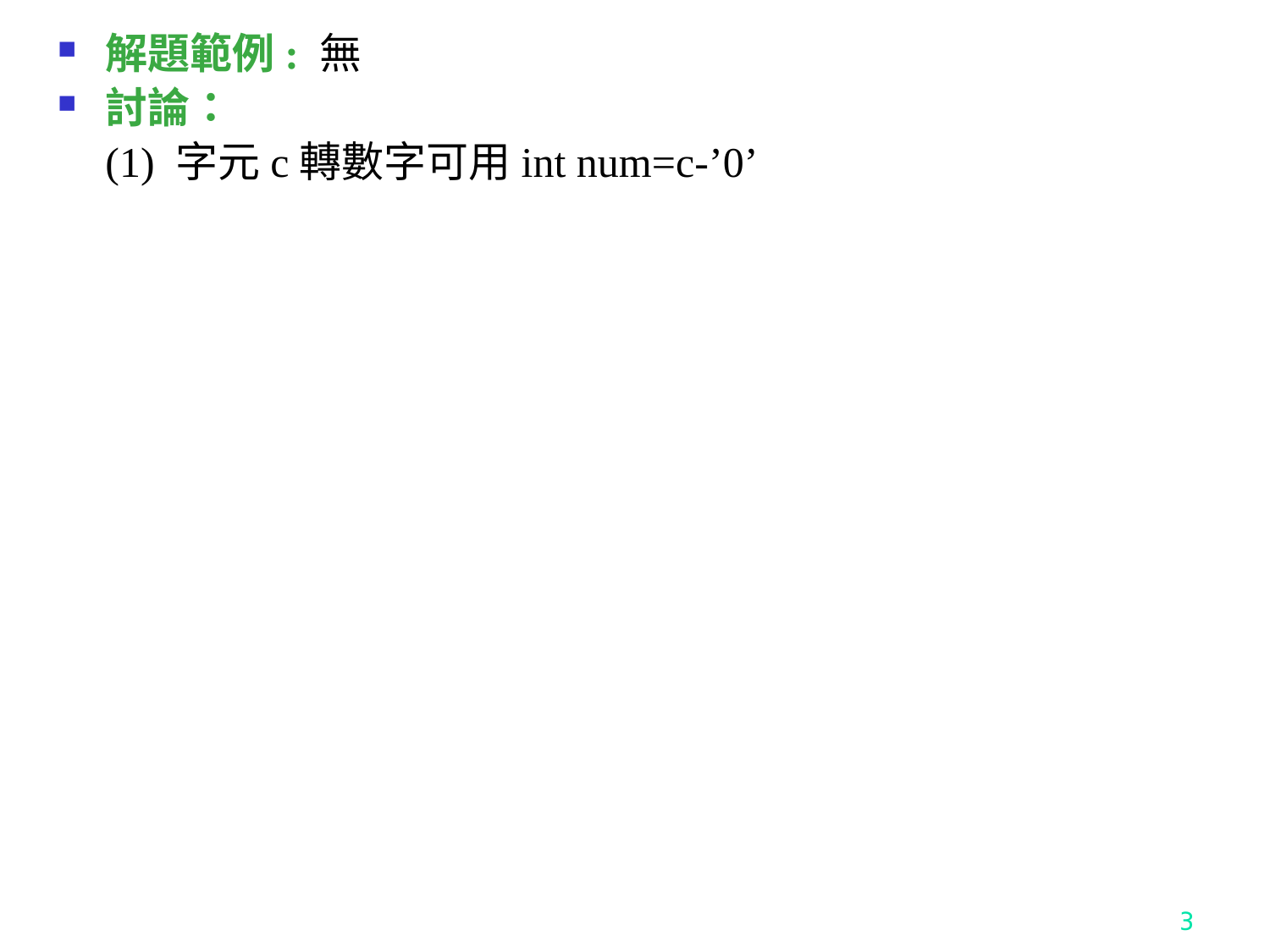

解題範例: 無
討論：
 	(1) 字元c轉數字可用int num=c-’0’
3